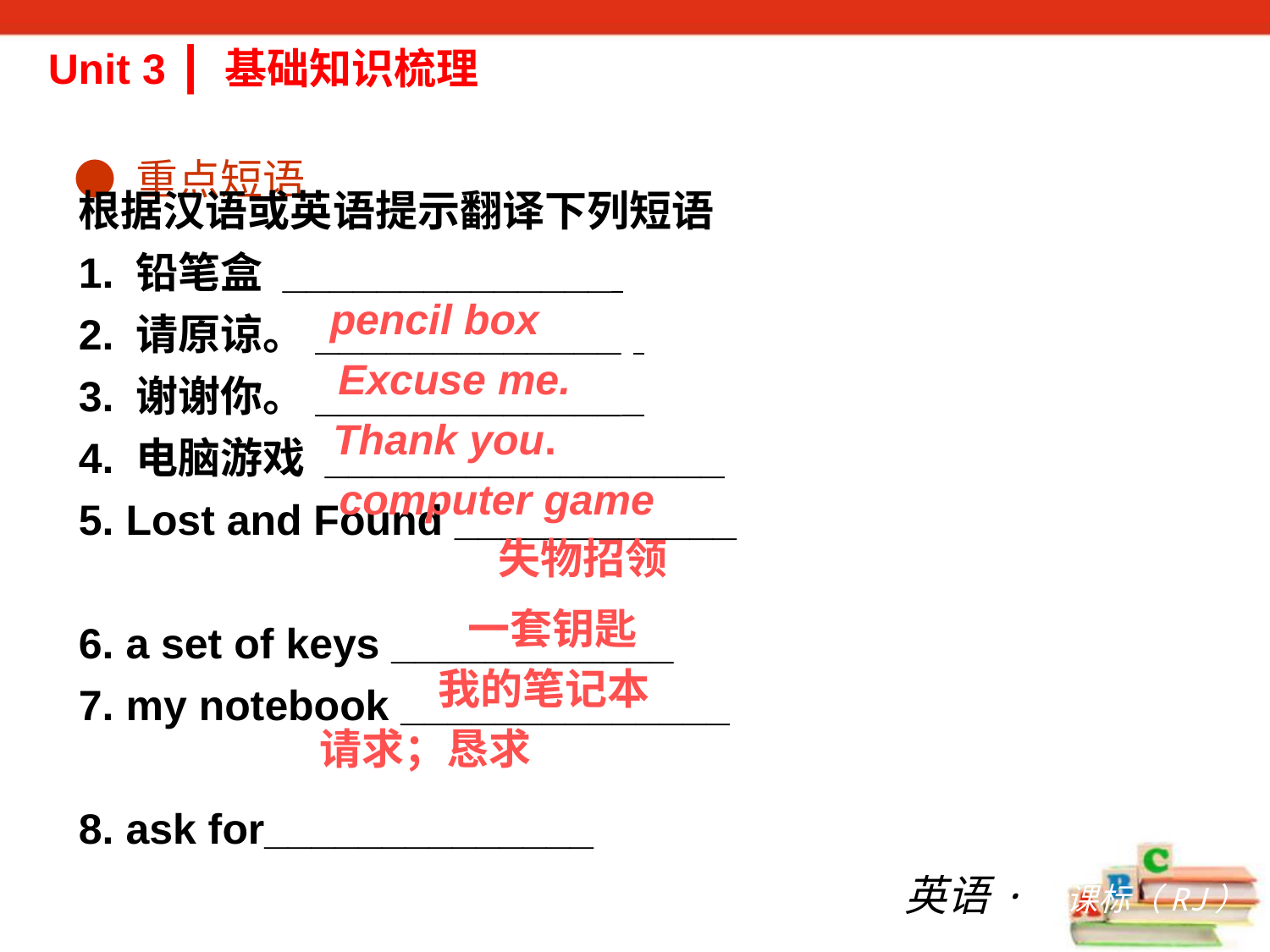

Unit 3 ┃ 基础知识梳理
● 重点短语
根据汉语或英语提示翻译下列短语
1. 铅笔盒 ______________
2. 请原谅。_____________
3. 谢谢你。_____________
4. 电脑游戏 _________________
5. Lost and Found ____________
6. a set of keys ____________
7. my notebook ______________
8. ask for______________
pencil box
Excuse me.
Thank you.
computer game
失物招领
一套钥匙
我的笔记本
请求；恳求
英语·新课标（RJ）